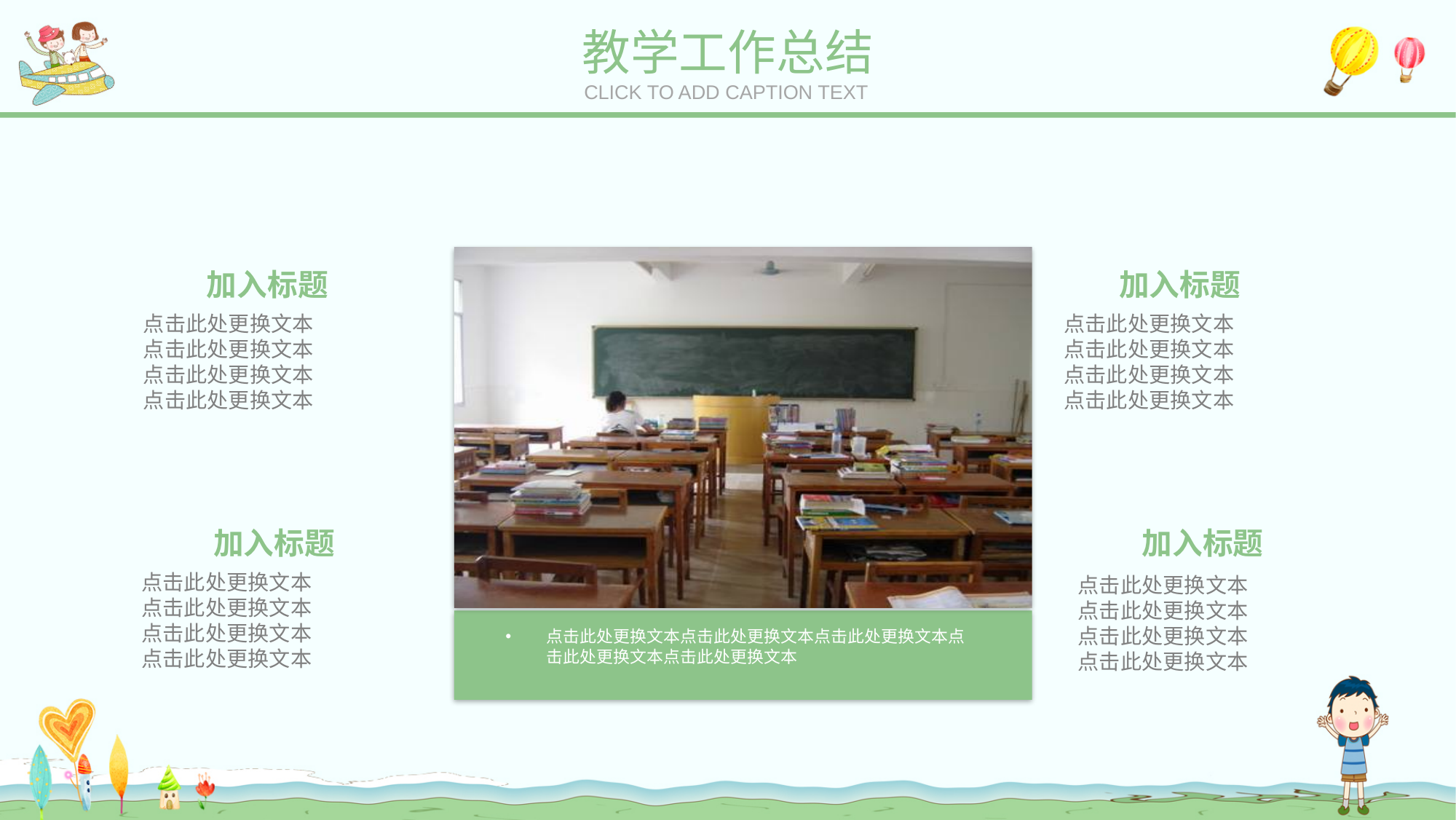

教学工作总结
CLICK TO ADD CAPTION TEXT

点击此处更换文本点击此处更换文本点击此处更换文本点击此处更换文本点击此处更换文本
加入标题
点击此处更换文本
点击此处更换文本
点击此处更换文本
点击此处更换文本
加入标题
点击此处更换文本
点击此处更换文本
点击此处更换文本
点击此处更换文本
加入标题
点击此处更换文本
点击此处更换文本
点击此处更换文本
点击此处更换文本
加入标题
点击此处更换文本
点击此处更换文本
点击此处更换文本
点击此处更换文本